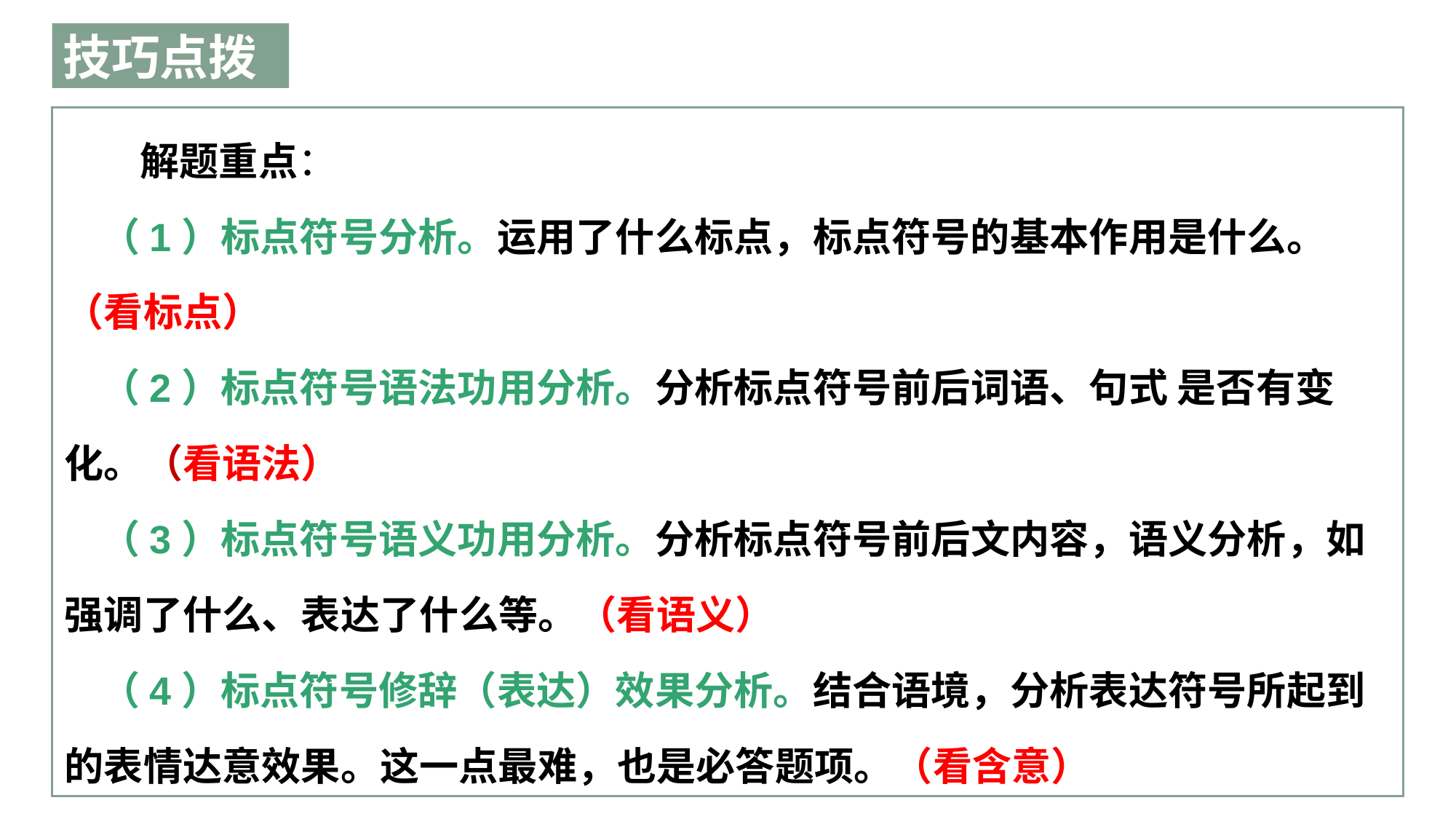

技巧点拨

   解题重点：
（1）标点符号分析。运用了什么标点，标点符号的基本作用是什么。（看标点）
（2）标点符号语法功用分析。分析标点符号前后词语、句式 是否有变化。（看语法）
（3）标点符号语义功用分析。分析标点符号前后文内容，语义分析，如强调了什么、表达了什么等。（看语义）
（4）标点符号修辞（表达）效果分析。结合语境，分析表达符号所起到的表情达意效果。这一点最难，也是必答题项。（看含意）

点击输入文本信息，简要陈述文本信息，字体大小可调节。点击输入文本信息，简要陈述文本信息，字体大小可调节。
点击输入文本信息，简要陈述文本信息，字体大小可调节。点击输入文本信息，简要陈述文本信息，字体大小可调节。